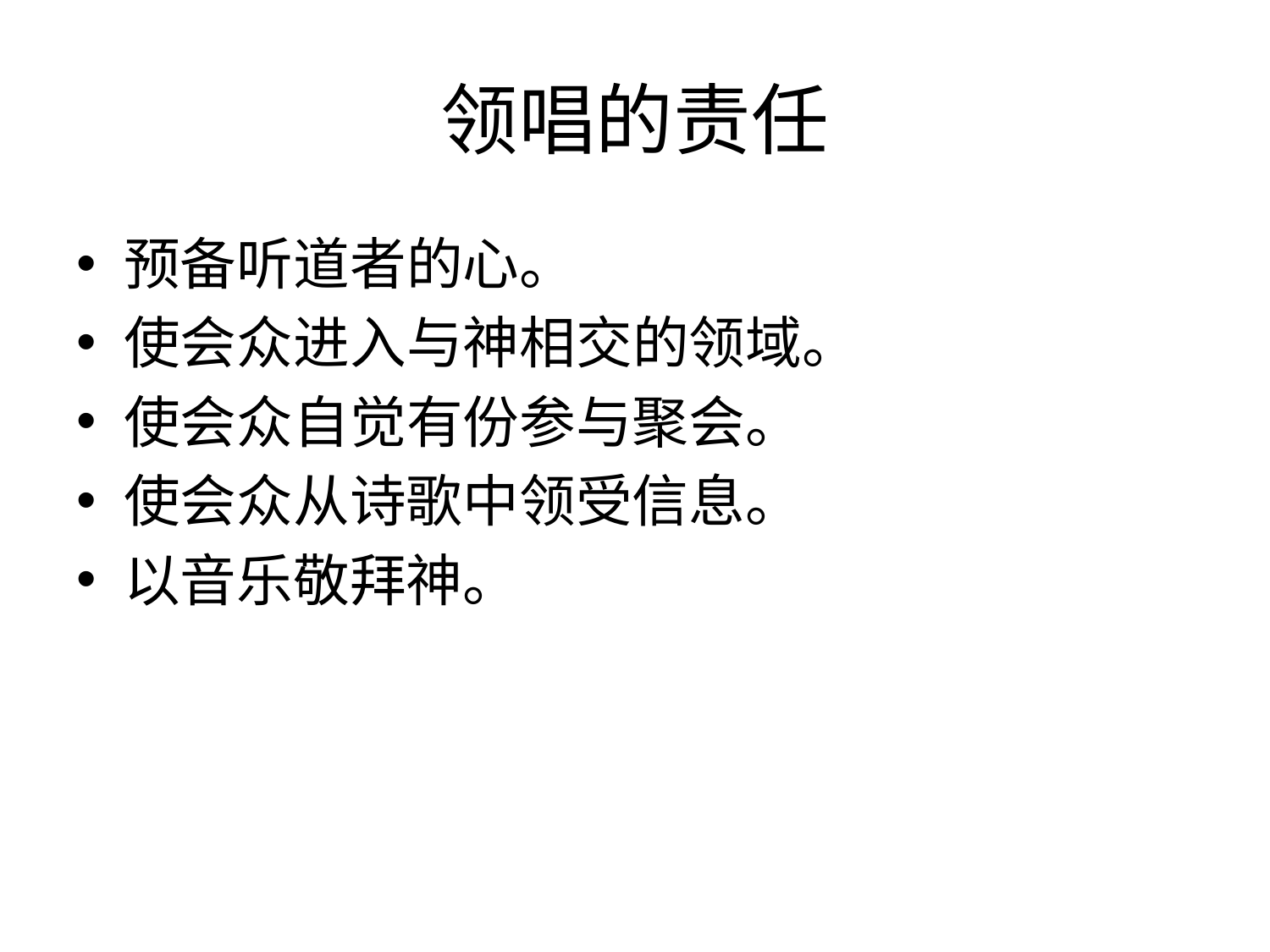

# 领唱的责任
预备听道者的心。
使会众进入与神相交的领域。
使会众自觉有份参与聚会。
使会众从诗歌中领受信息。
以音乐敬拜神。